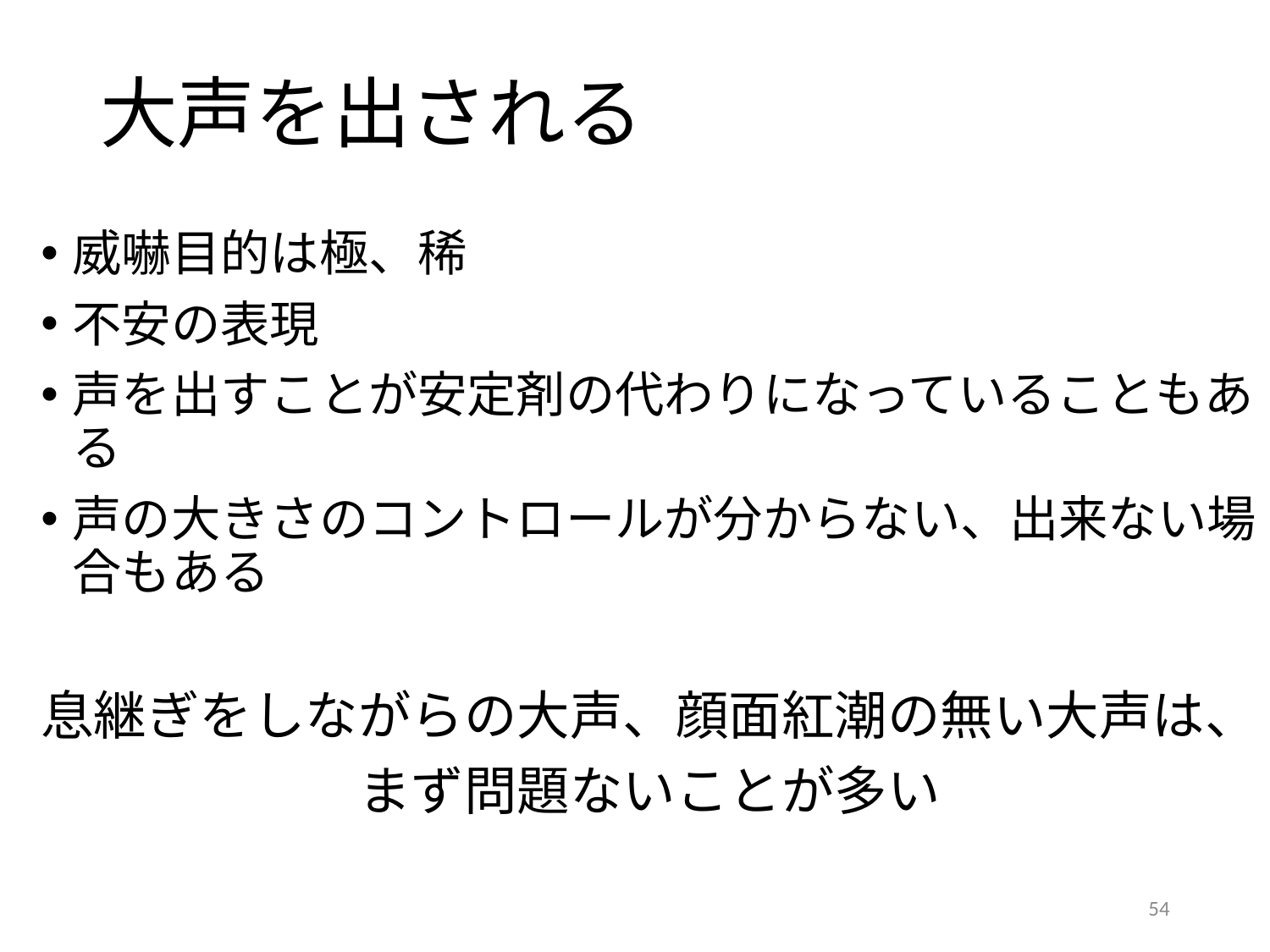

# 大声を出される
威嚇目的は極、稀
不安の表現
声を出すことが安定剤の代わりになっていることもある
声の大きさのコントロールが分からない、出来ない場合もある

息継ぎをしながらの大声、顔面紅潮の無い大声は、
　　　　　　まず問題ないことが多い
54